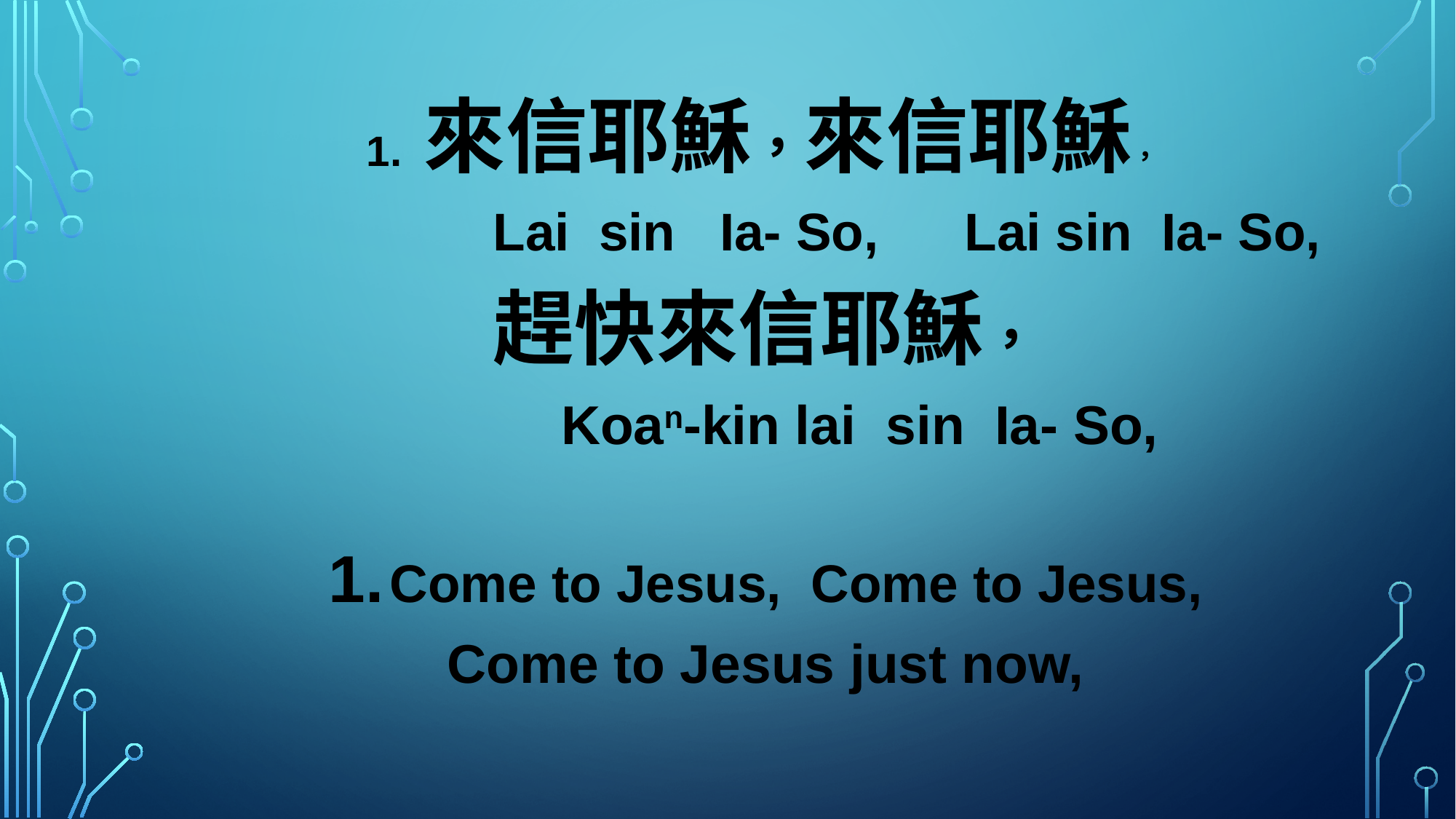

1. 來信耶穌，來信耶穌，
                     Lai  sin   Ia- So,          Lai sin  Ia- So,
趕快來信耶穌，
                         Koan-kin lai  sin  Ia- So,

Come to Jesus,  Come to Jesus,
Come to Jesus just now,